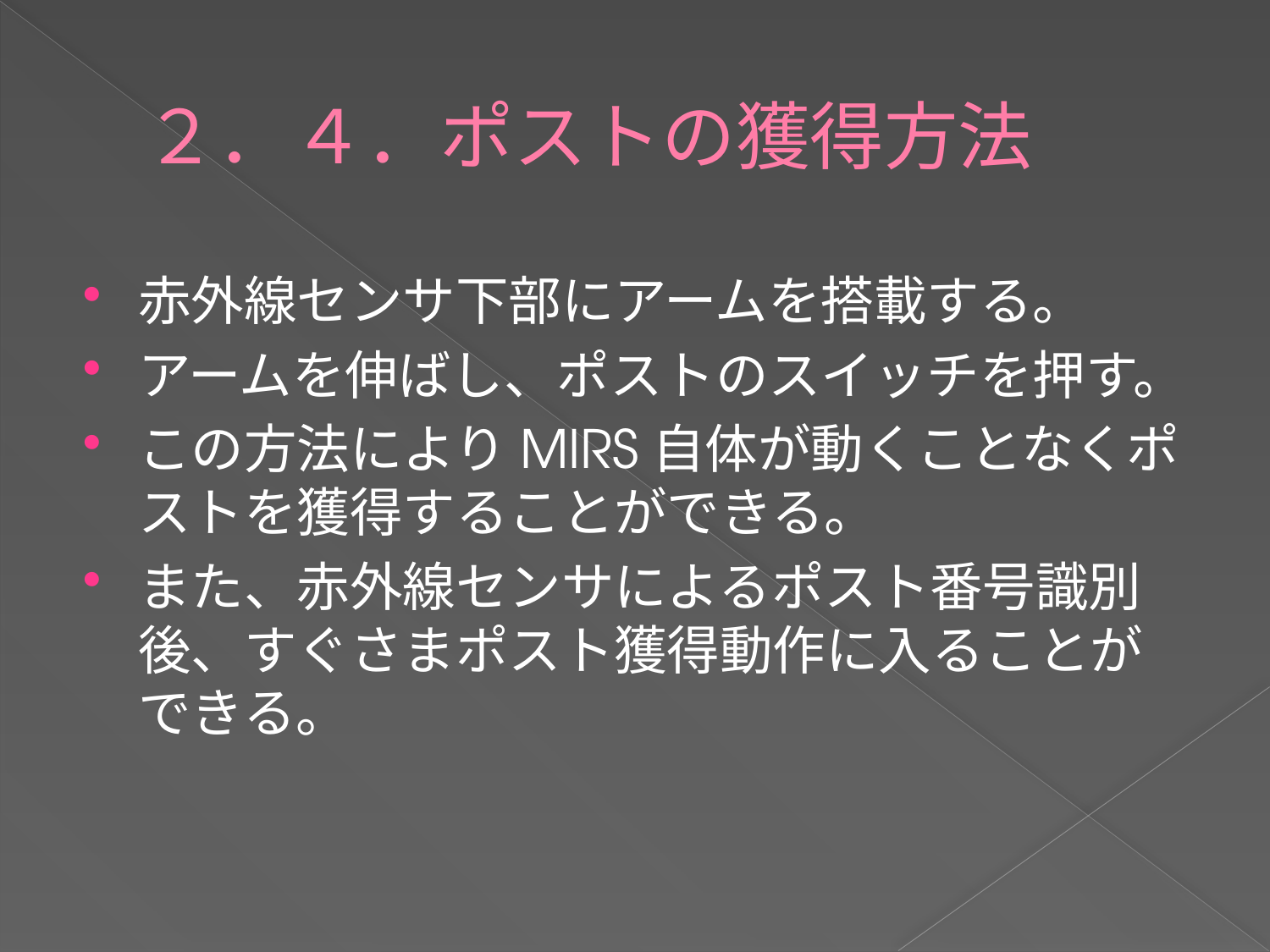

# ２．４．ポストの獲得方法
赤外線センサ下部にアームを搭載する。
アームを伸ばし、ポストのスイッチを押す。
この方法によりMIRS自体が動くことなくポストを獲得することができる。
また、赤外線センサによるポスト番号識別後、すぐさまポスト獲得動作に入ることができる。